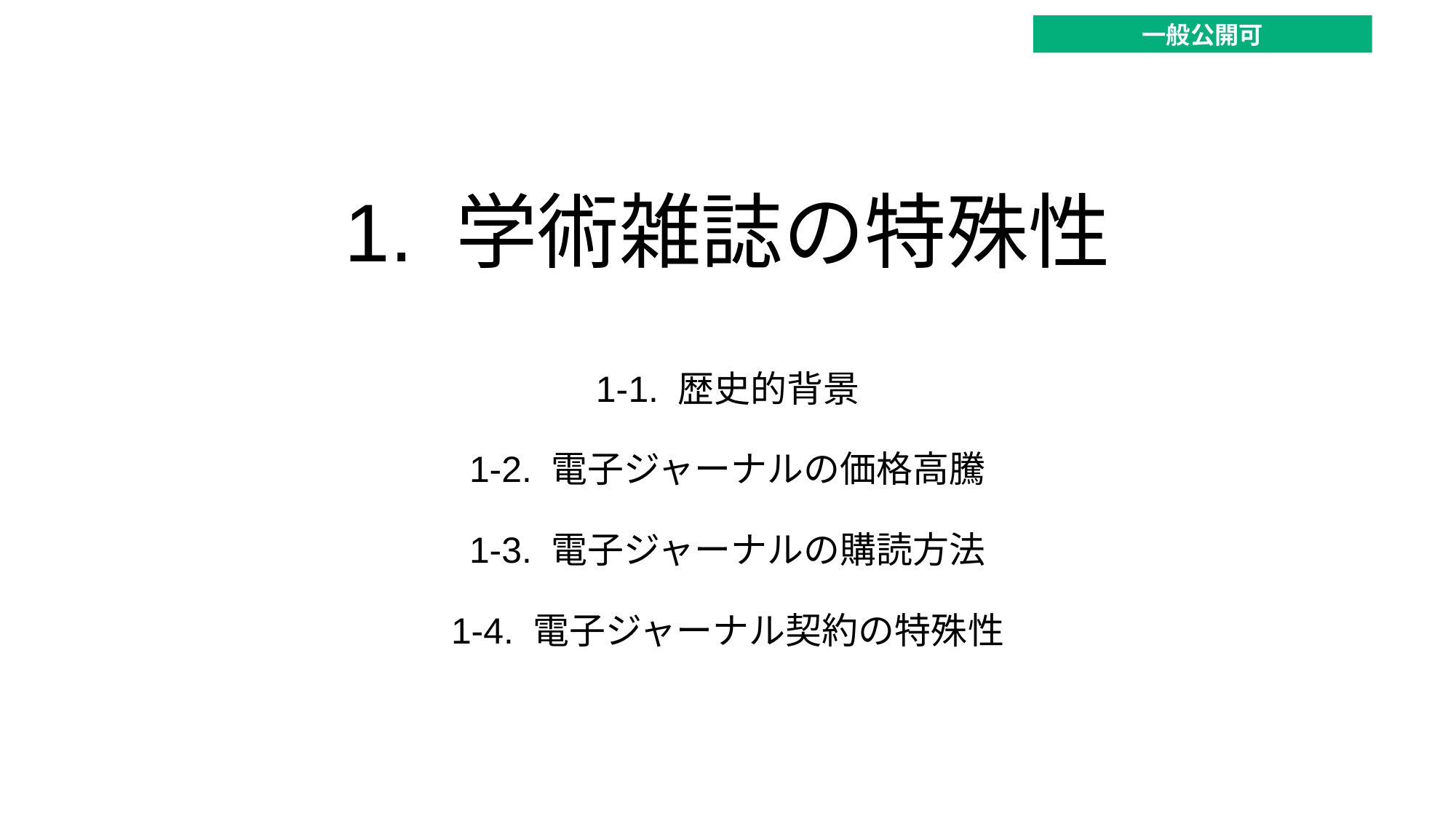

一般公開可
# 1. 学術雑誌の特殊性
1-1. 歴史的背景
1-2. 電子ジャーナルの価格高騰
1-3. 電子ジャーナルの購読方法
1-4. 電子ジャーナル契約の特殊性